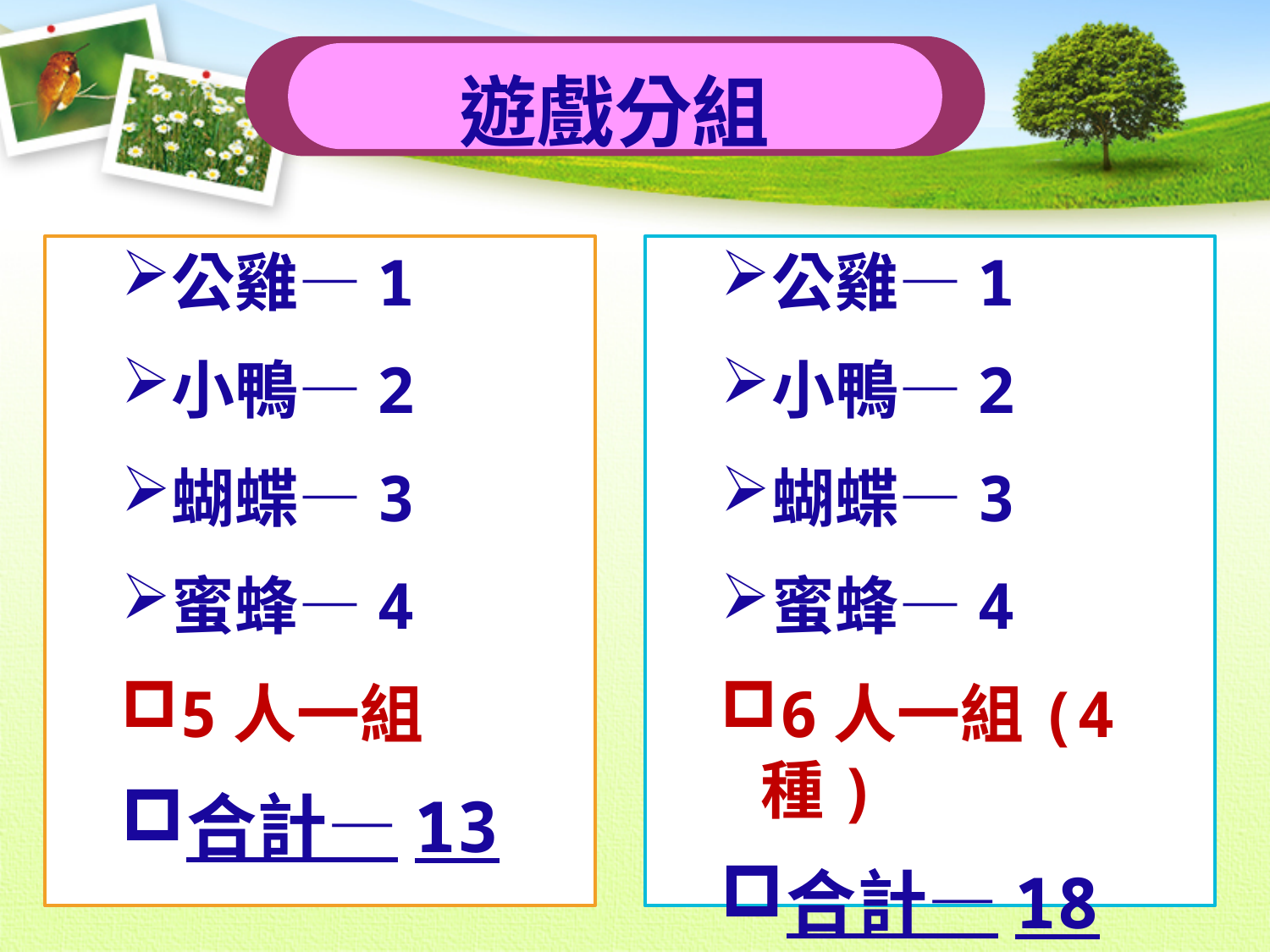

遊戲分組
公雞—1
小鴨—2
蝴蝶—3
蜜蜂—4
5人一組
合計—13
公雞—1
小鴨—2
蝴蝶—3
蜜蜂—4
6人一組(4種)
合計—18